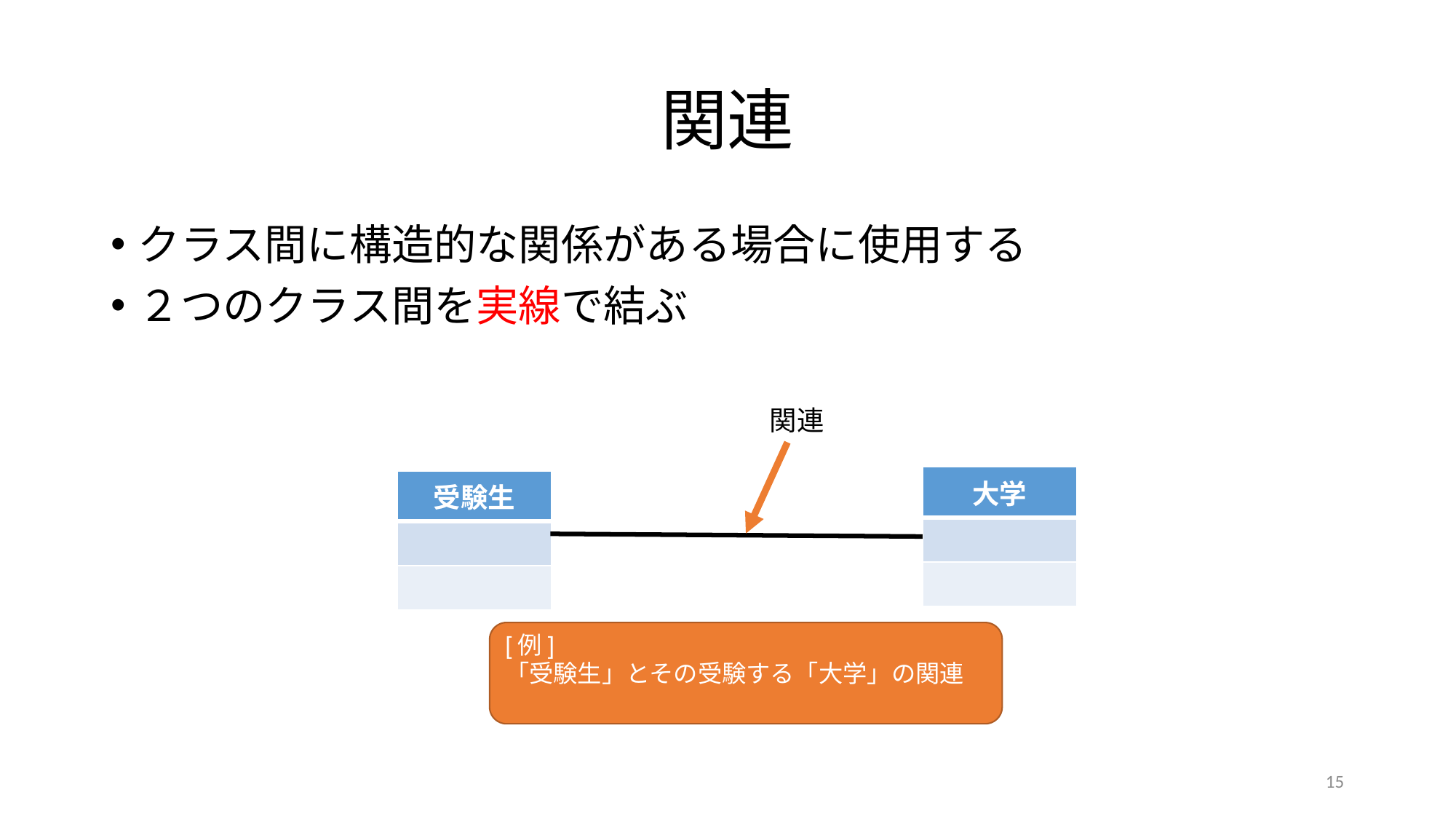

# 関連
クラス間に構造的な関係がある場合に使用する
２つのクラス間を実線で結ぶ
関連
| 大学 |
| --- |
|  |
|  |
| 受験生 |
| --- |
|  |
|  |
[例]
「受験生」とその受験する「大学」の関連

15